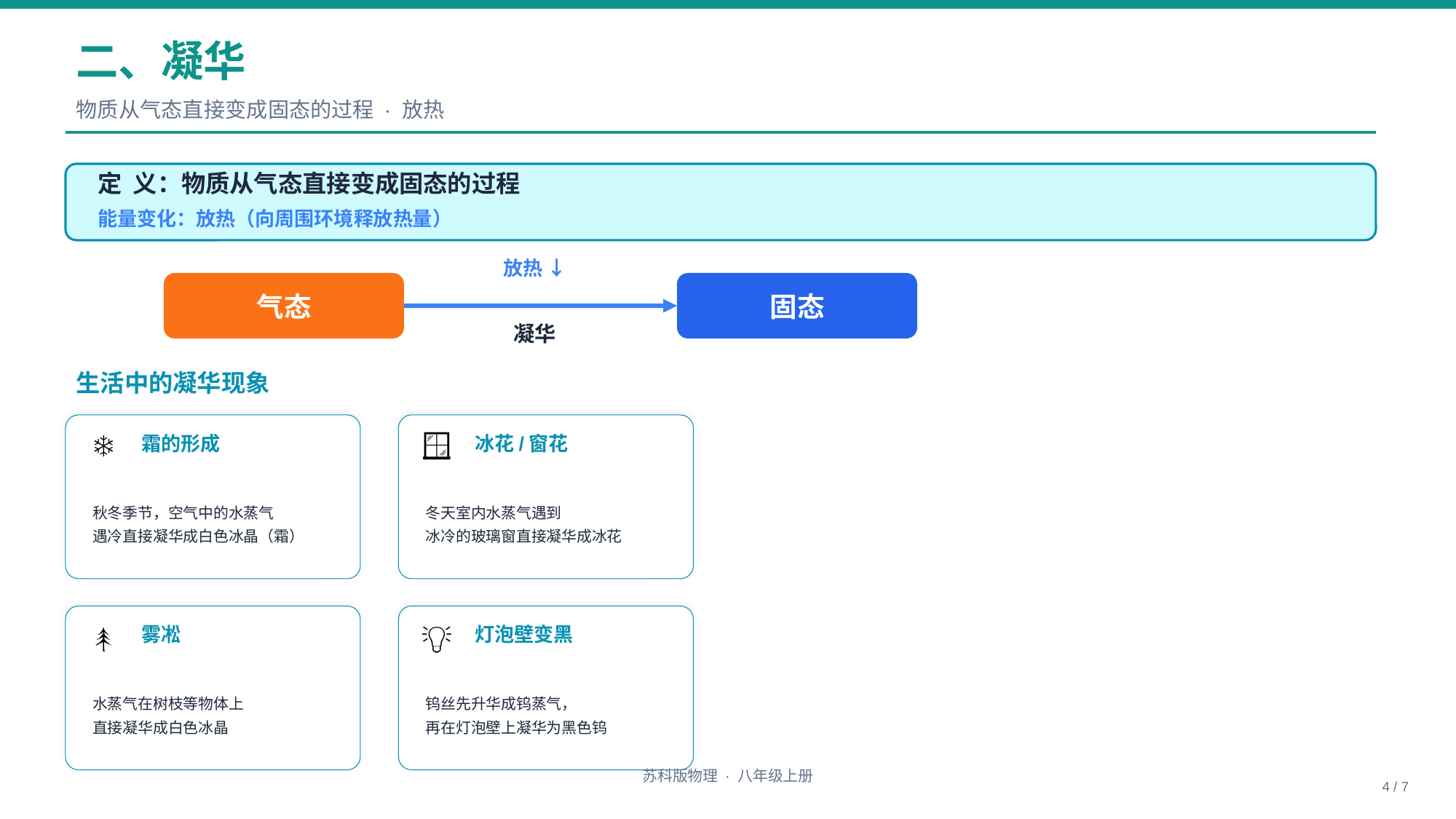

二、凝华
物质从气态直接变成固态的过程 · 放热

定  义：物质从气态直接变成固态的过程
能量变化：放热（向周围环境释放热量）
放热 ↓

气态

固态

凝华
生活中的凝华现象

❄️
🪟
霜的形成
冰花/窗花
秋冬季节，空气中的水蒸气
遇冷直接凝华成白色冰晶（霜）
冬天室内水蒸气遇到
冰冷的玻璃窗直接凝华成冰花

🌲
💡
雾凇
灯泡壁变黑
水蒸气在树枝等物体上
直接凝华成白色冰晶
钨丝先升华成钨蒸气，
再在灯泡壁上凝华为黑色钨
苏科版物理 · 八年级上册
4 / 7